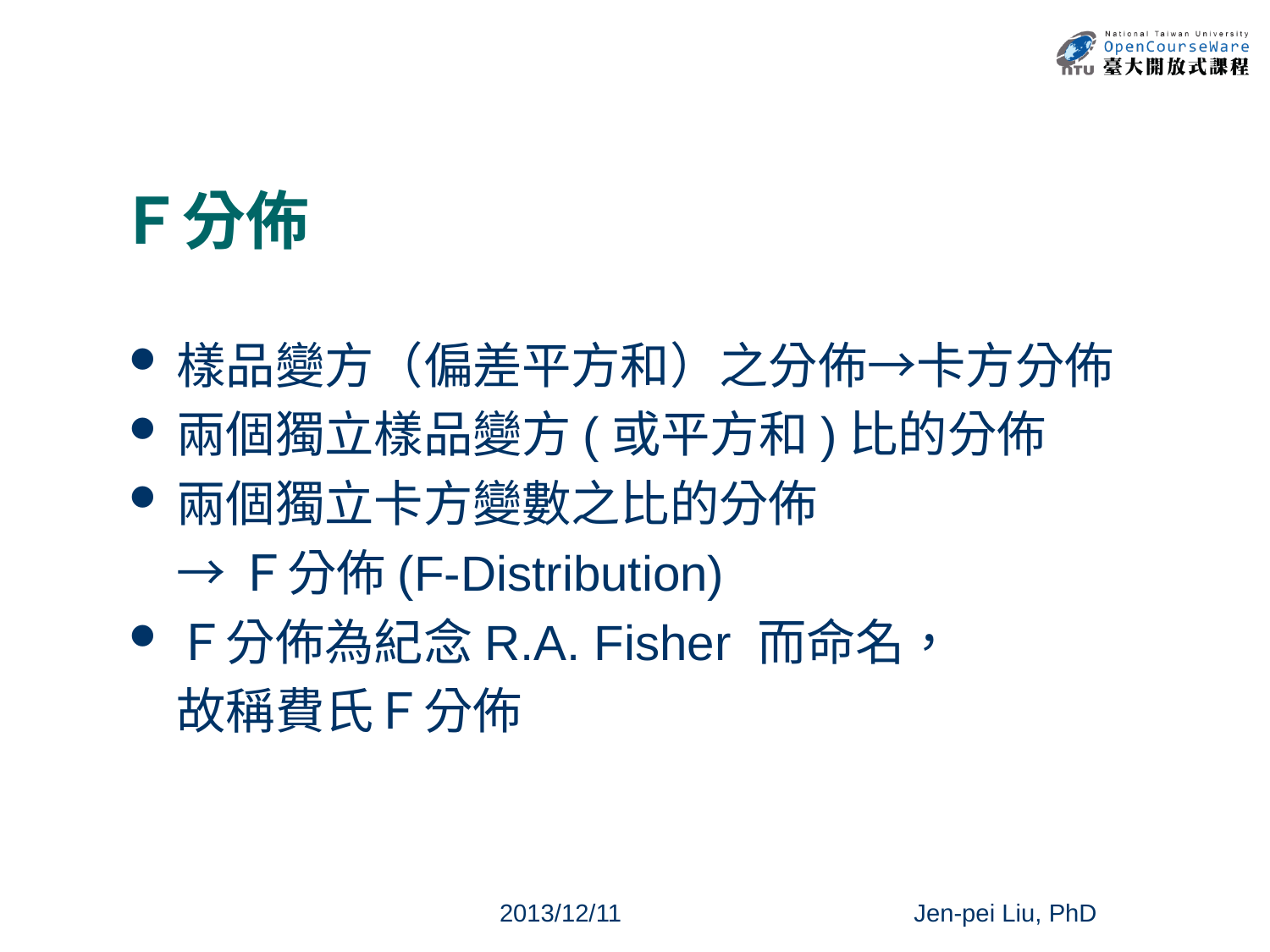

# Ｆ分佈
樣品變方（偏差平方和）之分佈→卡方分佈
兩個獨立樣品變方(或平方和)比的分佈
兩個獨立卡方變數之比的分佈
	→Ｆ分佈(F-Distribution)
Ｆ分佈為紀念R.A. Fisher 而命名，
	故稱費氏Ｆ分佈
5
2013/12/11
Jen-pei Liu, PhD